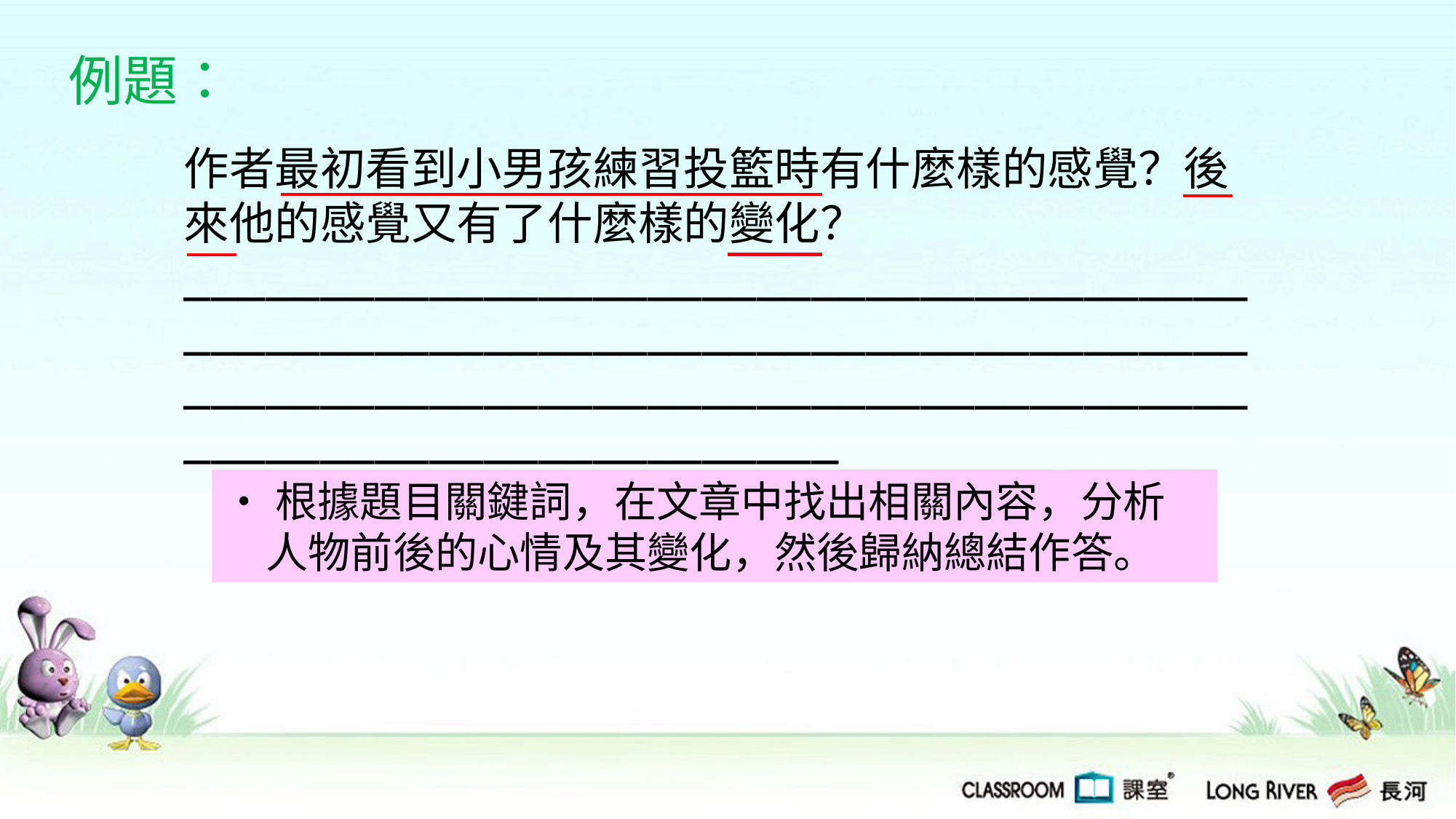

例題：
作者最初看到小男孩練習投籃時有什麼樣的感覺？後來他的感覺又有了什麼樣的變化？
_____________________________________________________________________________________________________________________________________________
‧根據題目關鍵詞，在文章中找出相關內容，分析人物前後的心情及其變化，然後歸納總結作答。